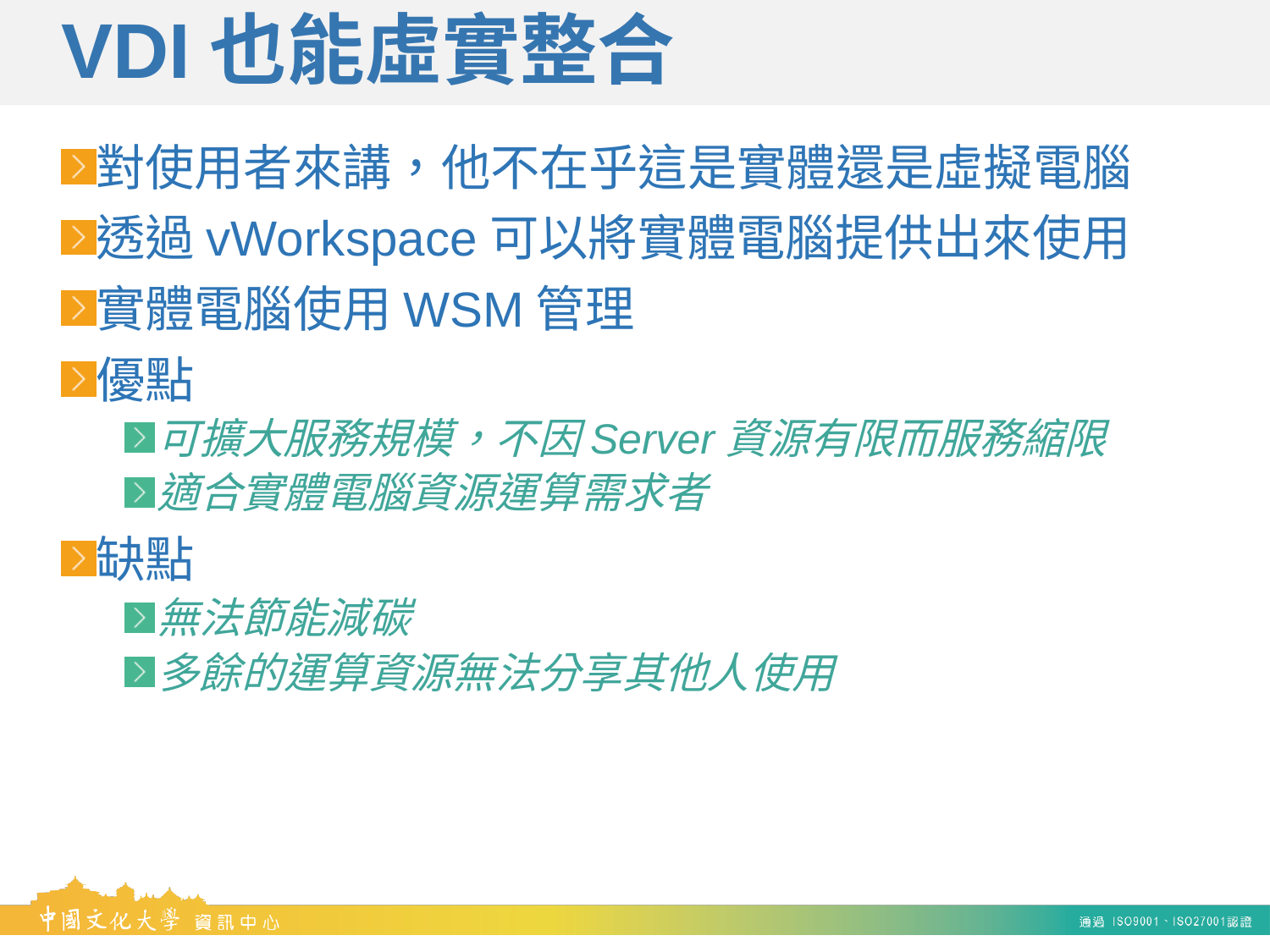

# VDI也能虛實整合
對使用者來講，他不在乎這是實體還是虛擬電腦
透過vWorkspace可以將實體電腦提供出來使用
實體電腦使用WSM管理
優點
可擴大服務規模，不因Server資源有限而服務縮限
適合實體電腦資源運算需求者
缺點
無法節能減碳
多餘的運算資源無法分享其他人使用